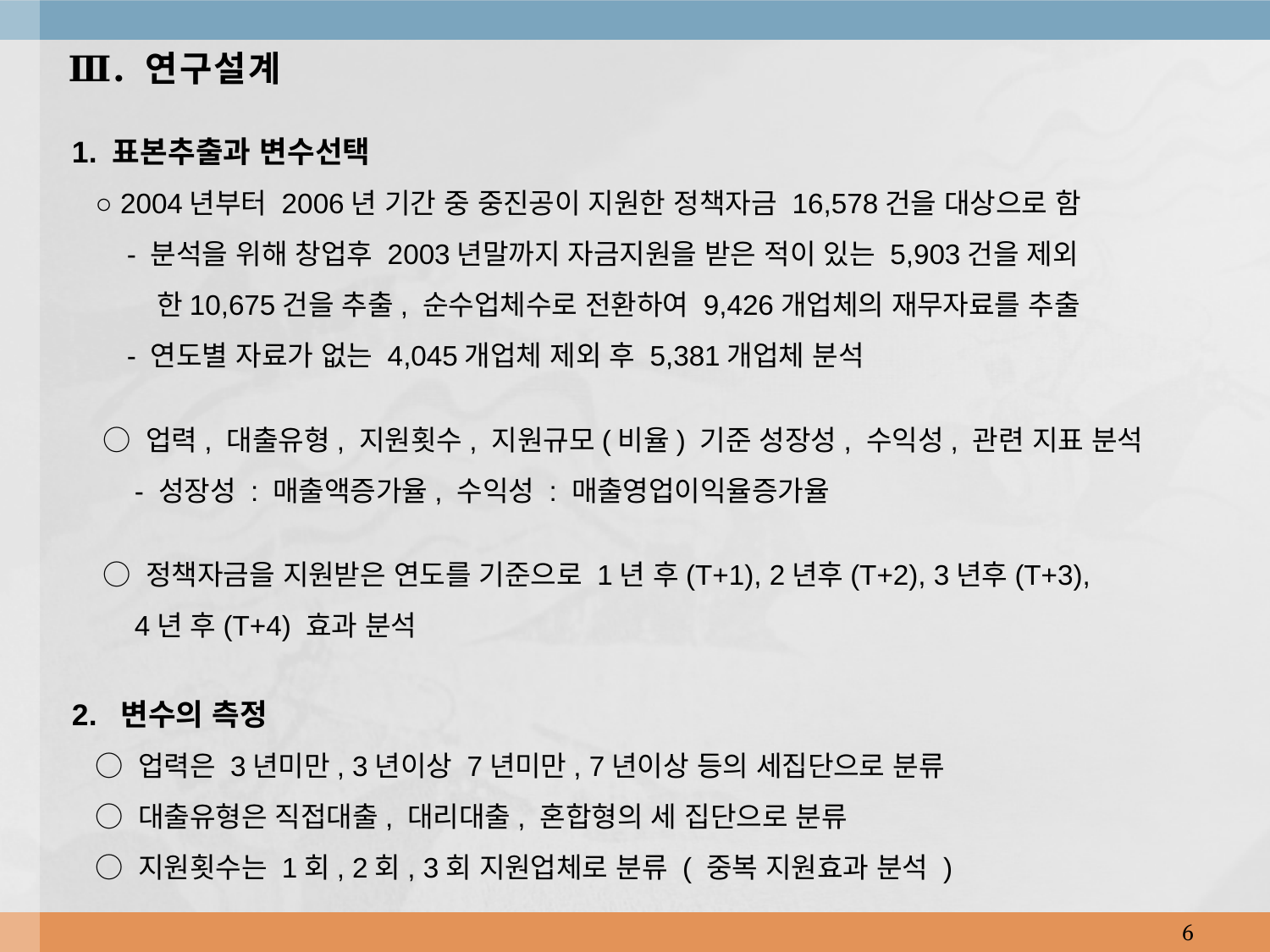

# Ⅲ. 연구설계
1. 표본추출과 변수선택
   ○ 2004년부터 2006년 기간 중 중진공이 지원한 정책자금 16,578건을 대상으로 함
       - 분석을 위해 창업후 2003년말까지 자금지원을 받은 적이 있는 5,903건을 제외
          한10,675건을 추출, 순수업체수로 전환하여 9,426개업체의 재무자료를 추출
       - 연도별 자료가 없는 4,045개업체 제외 후 5,381개업체 분석

    ○ 업력, 대출유형, 지원횟수, 지원규모(비율) 기준 성장성, 수익성, 관련 지표 분석
        - 성장성 : 매출액증가율, 수익성 : 매출영업이익율증가율

    ○ 정책자금을 지원받은 연도를 기준으로 1년 후(T+1), 2년후(T+2), 3년후(T+3),
        4년 후(T+4) 효과 분석

2.  변수의 측정
   ○ 업력은 3년미만, 3년이상 7년미만, 7년이상 등의 세집단으로 분류
   ○ 대출유형은 직접대출, 대리대출, 혼합형의 세 집단으로 분류
   ○ 지원횟수는 1회, 2회, 3회 지원업체로 분류 ( 중복 지원효과 분석 )
6